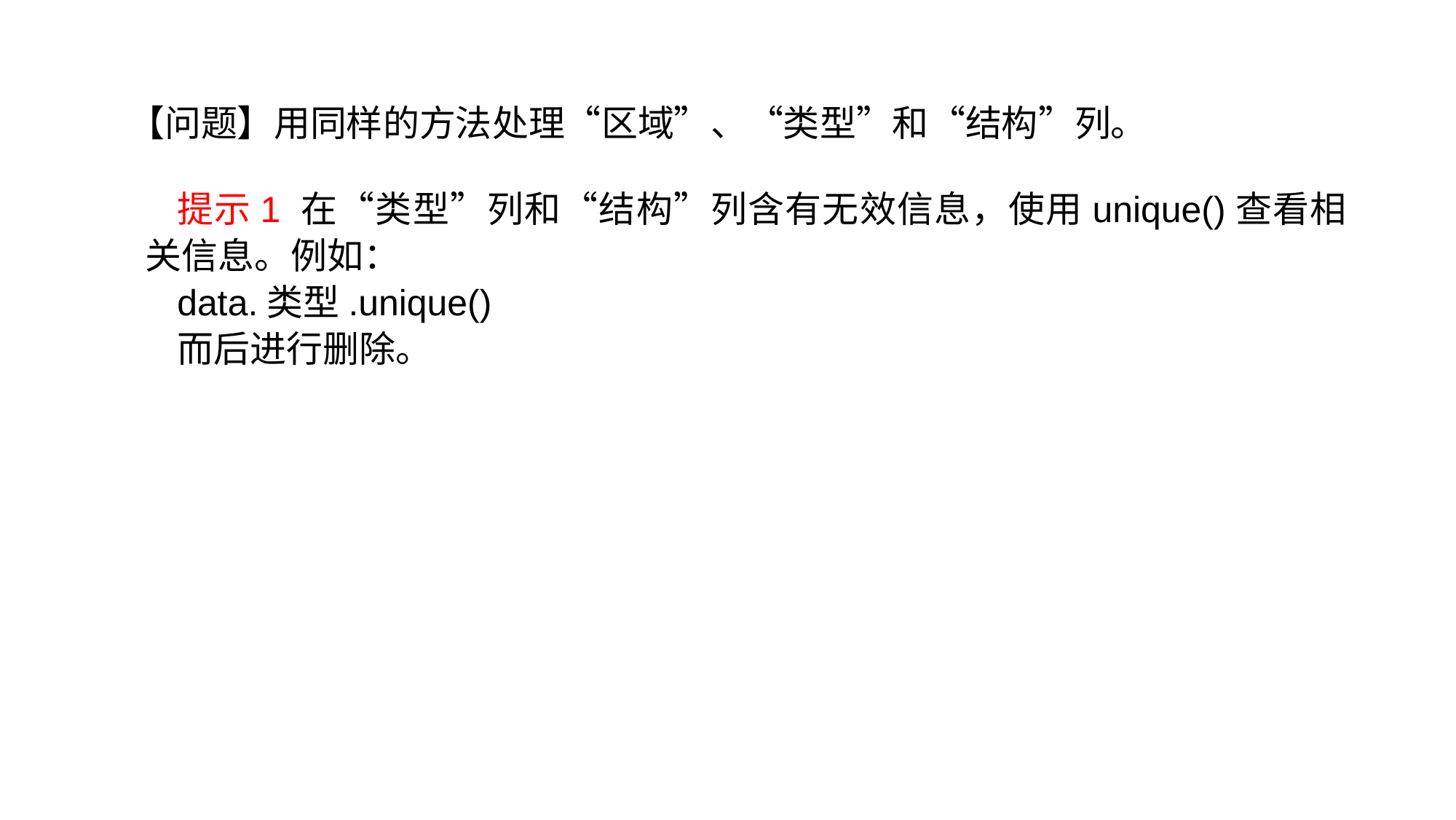

【问题】用同样的方法处理“区域”、“类型”和“结构”列。
提示1 在“类型”列和“结构”列含有无效信息，使用unique()查看相关信息。例如：
data.类型.unique()
而后进行删除。
TEXT  add here
TEXT  add here
TEXT  add here